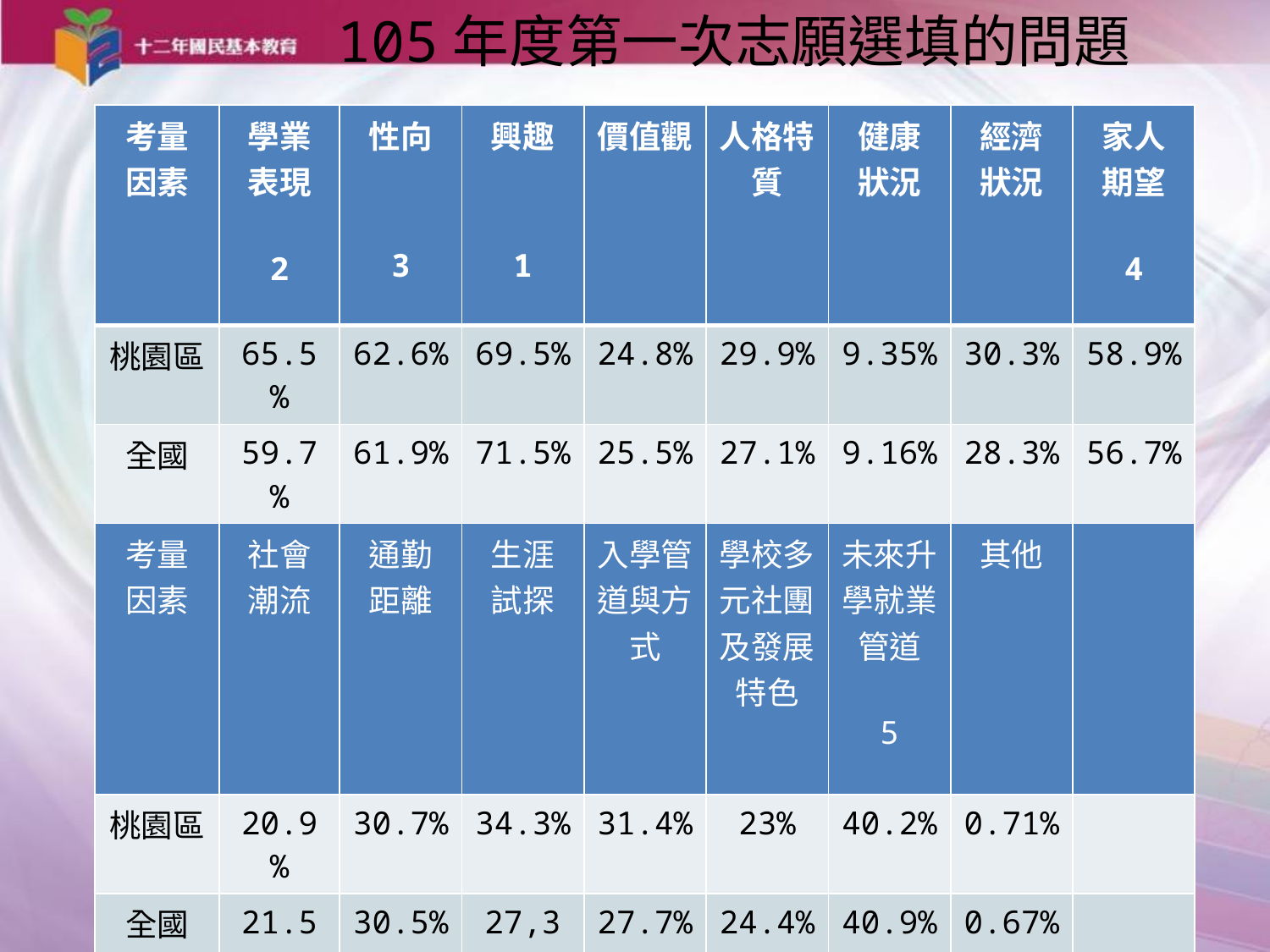

105年度第一次志願選填的問題
| 考量 因素 | 學業表現 2 | 性向 3 | 興趣 1 | 價值觀 | 人格特質 | 健康 狀況 | 經濟 狀況 | 家人 期望 4 |
| --- | --- | --- | --- | --- | --- | --- | --- | --- |
| 桃園區 | 65.5% | 62.6% | 69.5% | 24.8% | 29.9% | 9.35% | 30.3% | 58.9% |
| 全國 | 59.7% | 61.9% | 71.5% | 25.5% | 27.1% | 9.16% | 28.3% | 56.7% |
| 考量 因素 | 社會潮流 | 通勤 距離 | 生涯 試探 | 入學管道與方式 | 學校多元社團及發展特色 | 未來升學就業管道 5 | 其他 |  |
| 桃園區 | 20.9% | 30.7% | 34.3% | 31.4% | 23% | 40.2% | 0.71% |  |
| 全國 | 21.5% | 30.5% | 27,3 | 27.7% | 24.4% | 40.9% | 0.67% |  |